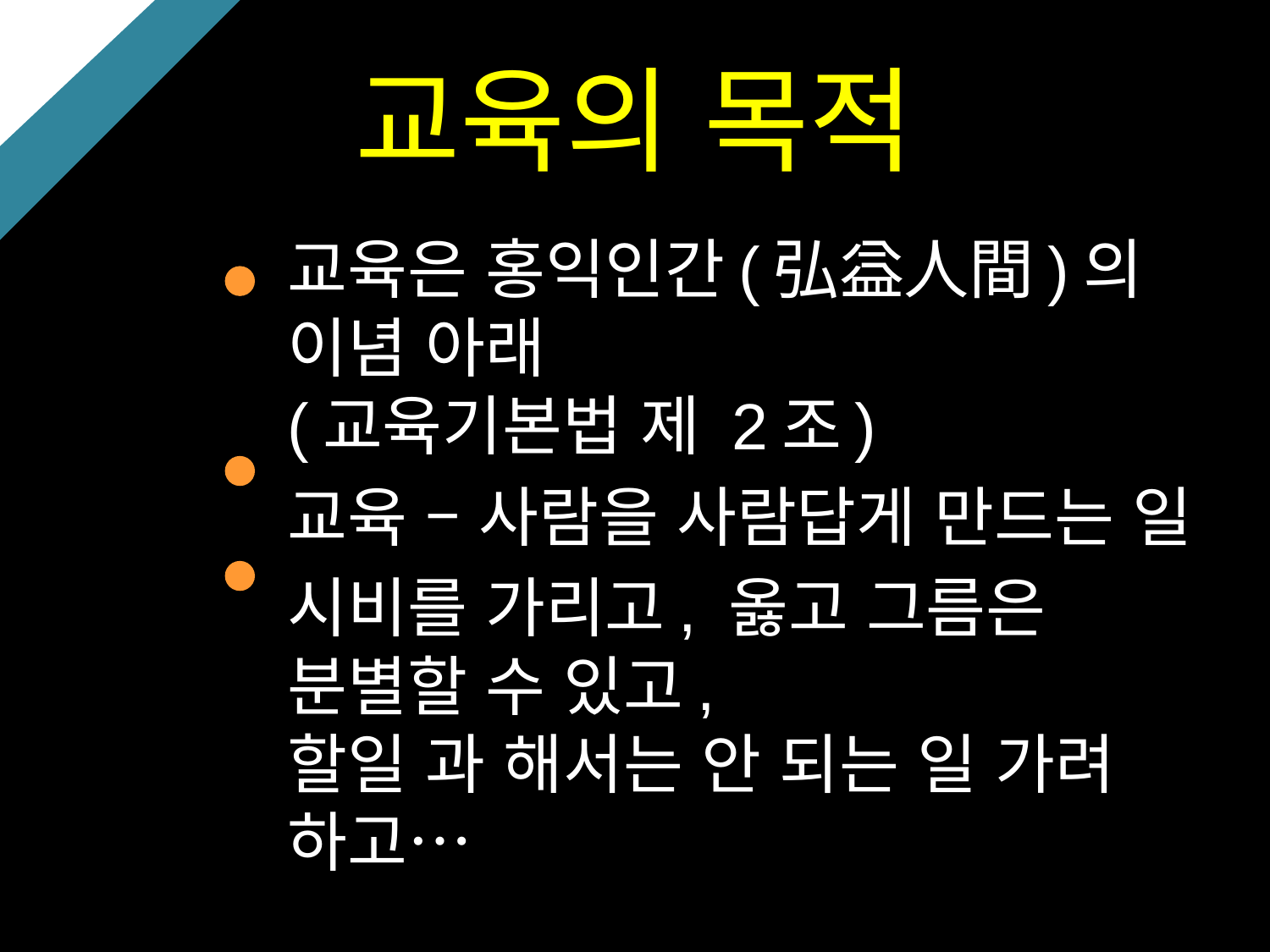

# 교육의 목적
교육은 홍익인간(弘益人間)의 이념 아래
(교육기본법 제 2조)
교육 – 사람을 사람답게 만드는 일
시비를 가리고, 옳고 그름은 분별할 수 있고,
할일 과 해서는 안 되는 일 가려 하고…